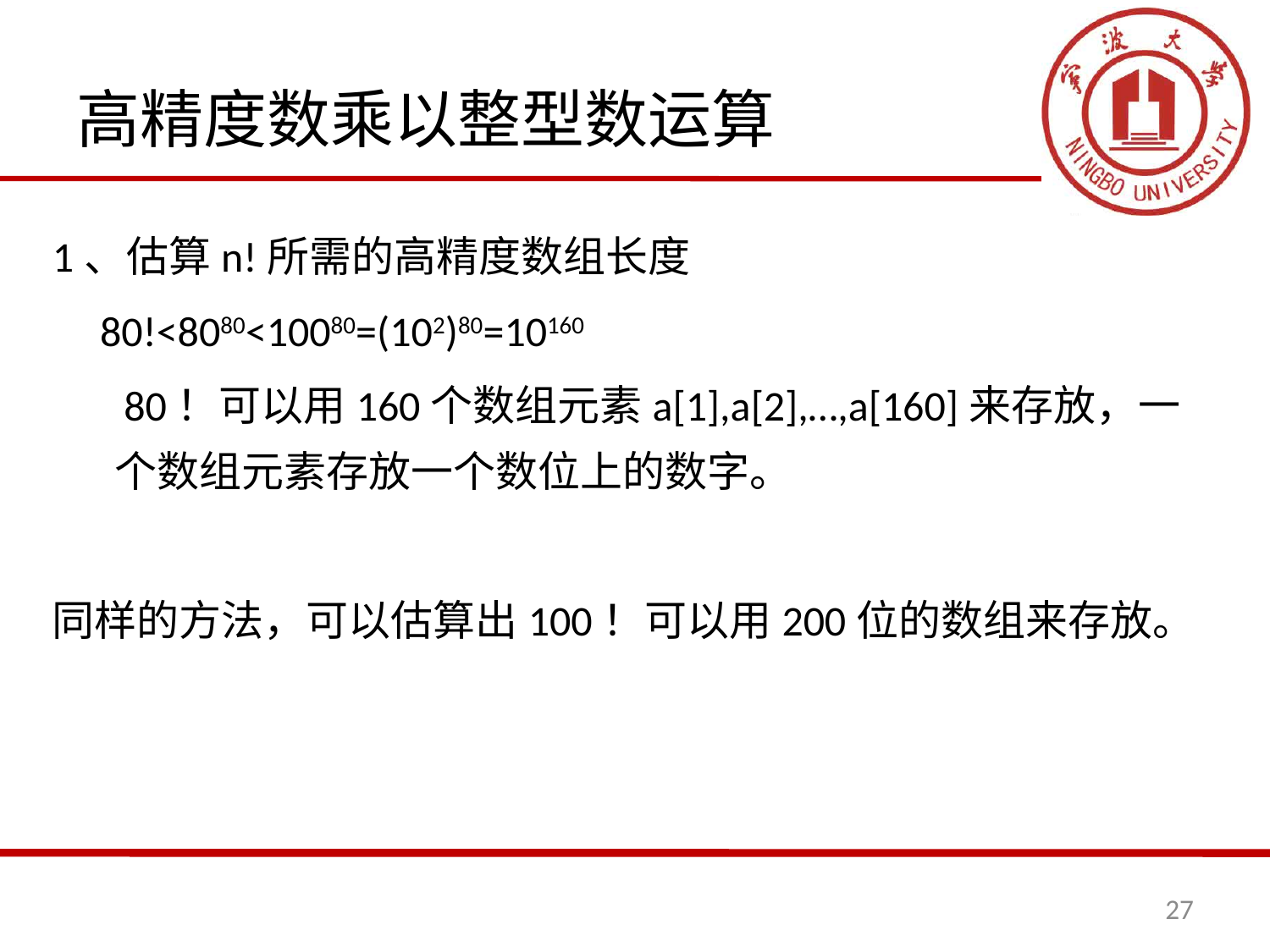

# 高精度数乘以整型数运算
1、估算n!所需的高精度数组长度
     80!<8080<10080=(102)80=10160
　  80！可以用160个数组元素a[1],a[2],…,a[160]来存放，一个数组元素存放一个数位上的数字。

同样的方法，可以估算出100！可以用200位的数组来存放。

27